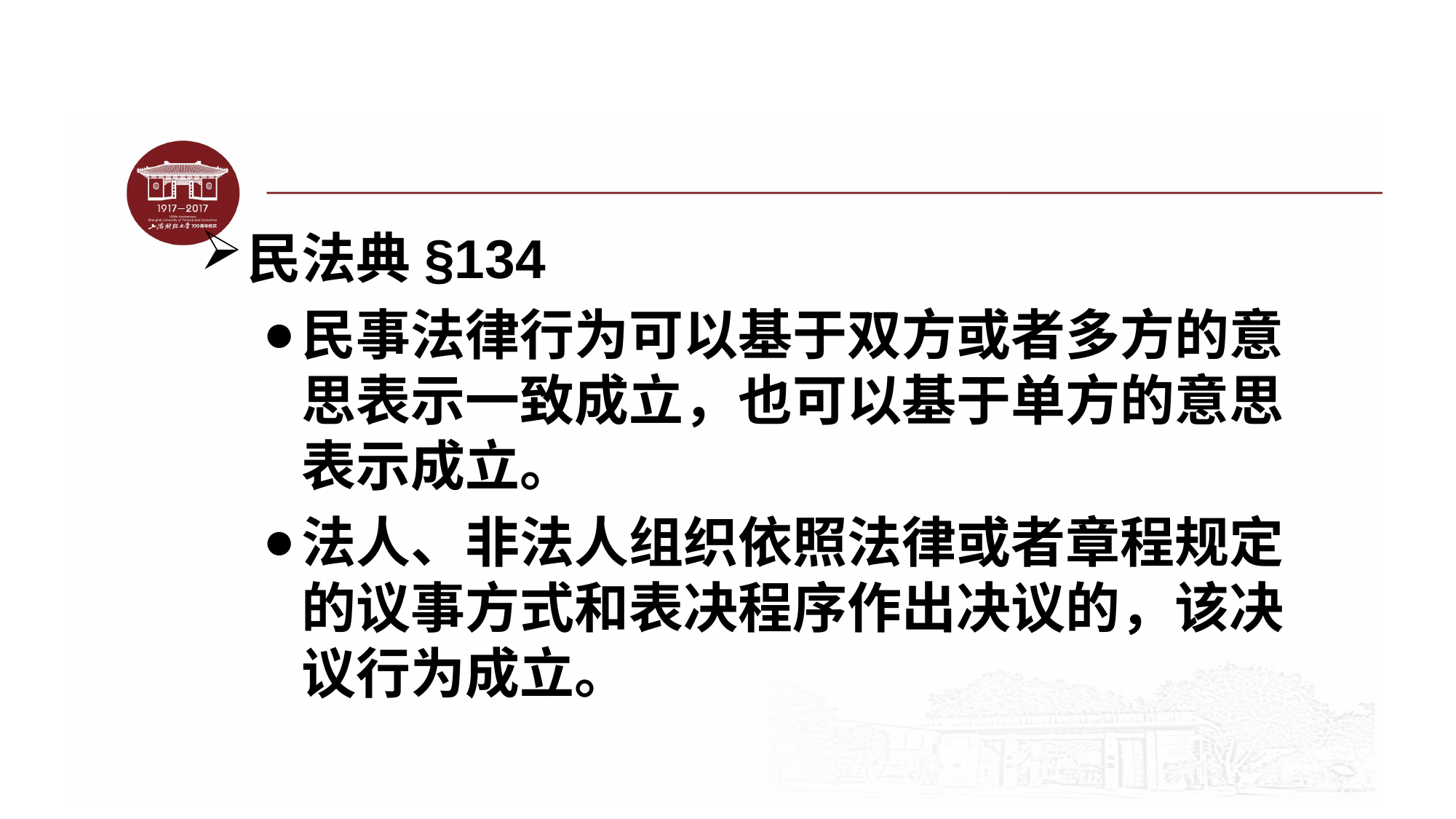

#
民法典§134
民事法律行为可以基于双方或者多方的意思表示一致成立，也可以基于单方的意思表示成立。
法人、非法人组织依照法律或者章程规定的议事方式和表决程序作出决议的，该决议行为成立。